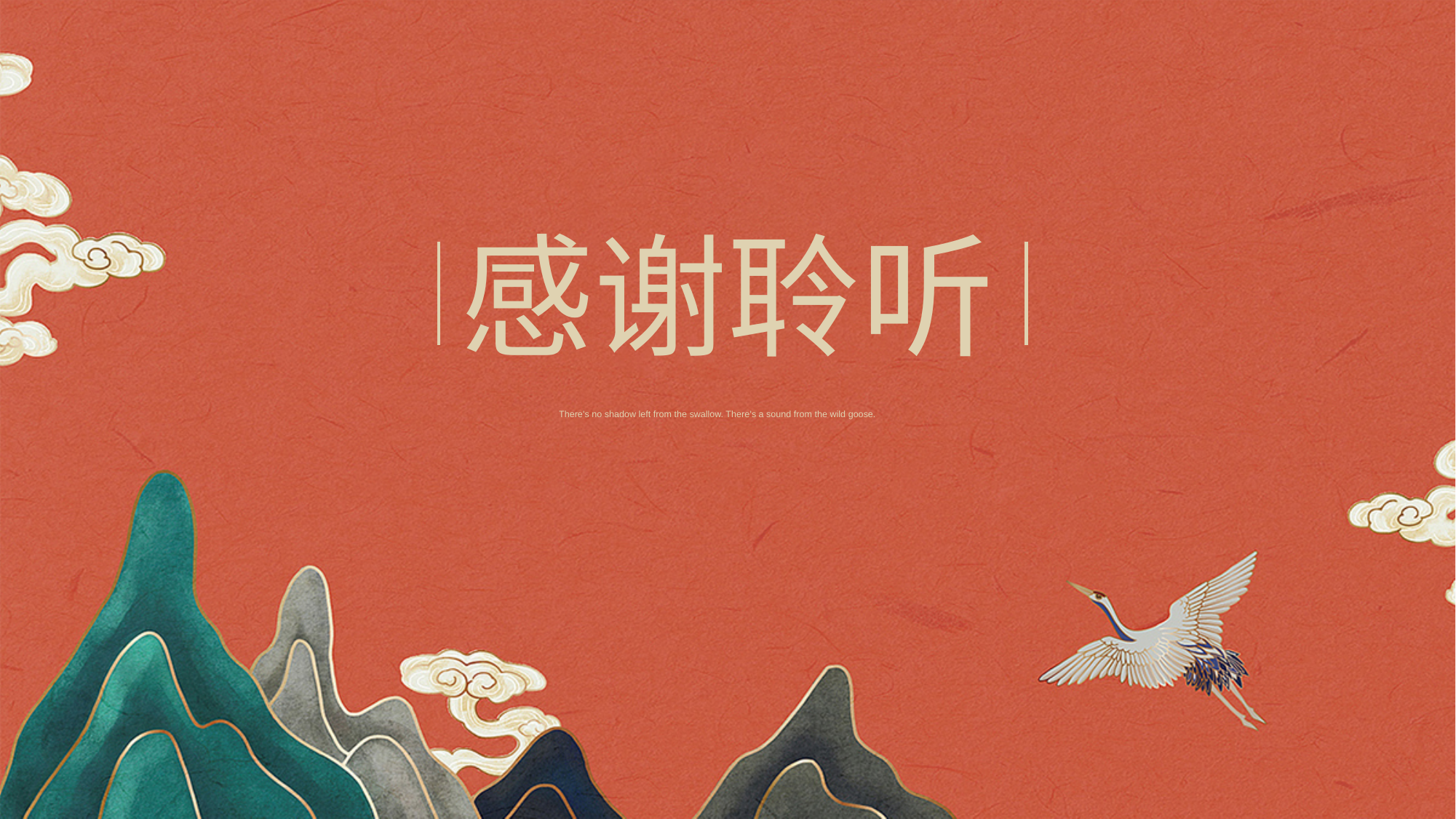

感谢聆听

There's no shadow left from the swallow. There's a sound from the wild goose.